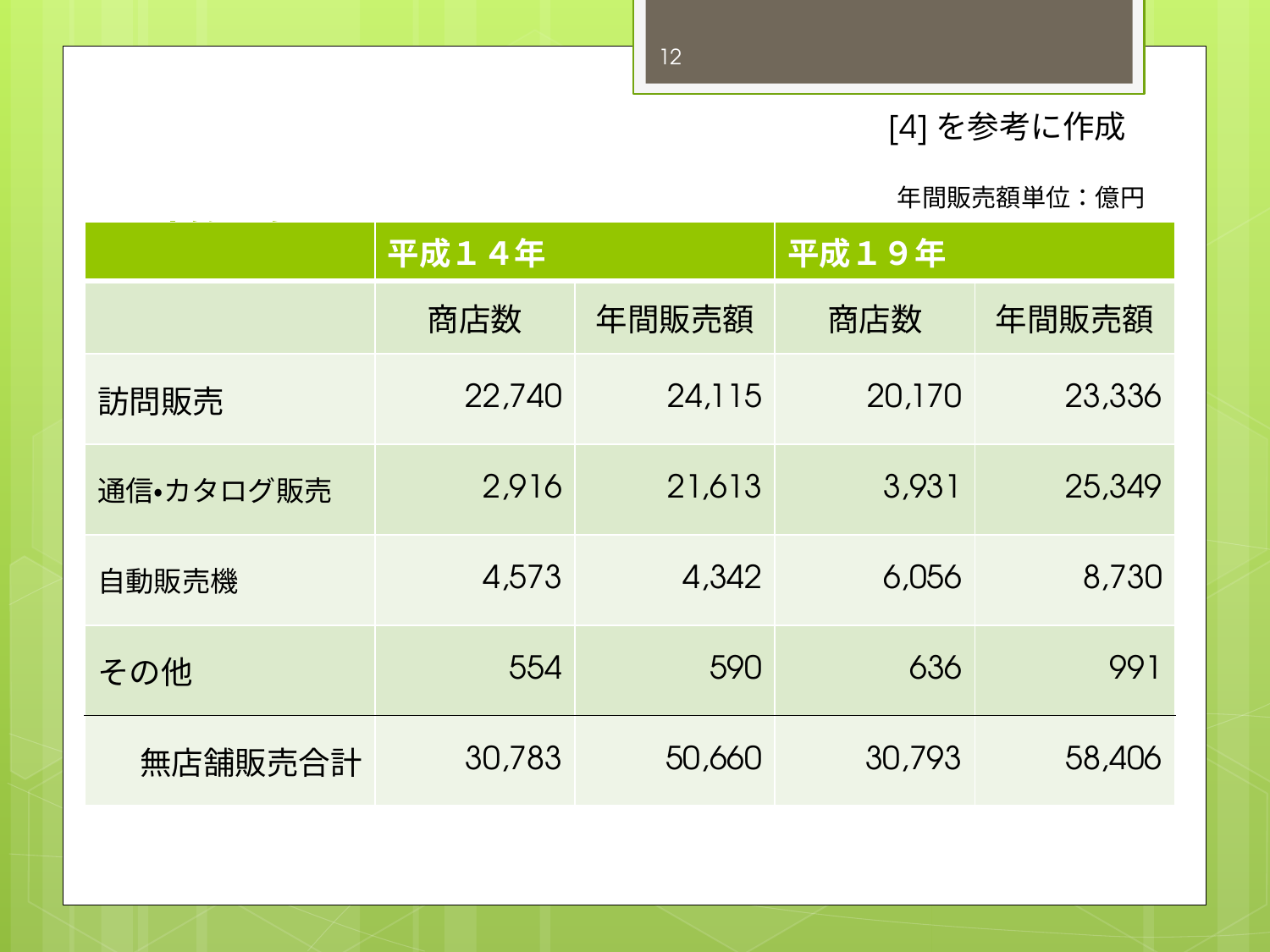

12
[4]を参考に作成
# 推移
年間販売額単位：億円
|  | 平成１４年 |  | 平成１９年 |  |
| --- | --- | --- | --- | --- |
|  | 商店数 | 年間販売額 | 商店数 | 年間販売額 |
| 訪問販売 | 22,740 | 24,115 | 20,170 | 23,336 |
| 通信・カタログ販売 | 2,916 | 21,613 | 3,931 | 25,349 |
| 自動販売機 | 4,573 | 4,342 | 6,056 | 8,730 |
| その他 | 554 | 590 | 636 | 991 |
| 無店舗販売合計 | 30,783 | 50,660 | 30,793 | 58,406 |